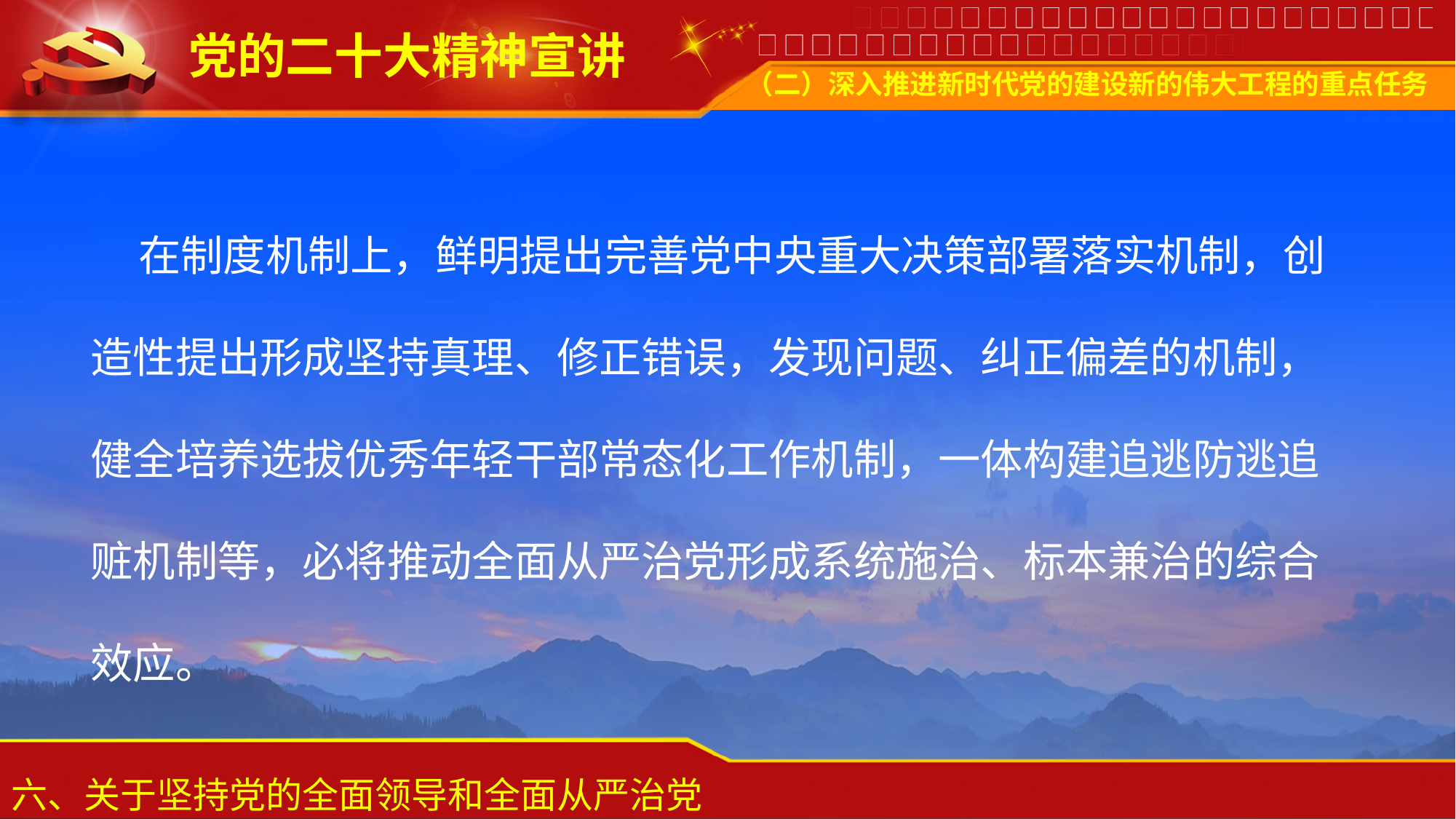

党的二十大精神宣讲
（二）深入推进新时代党的建设新的伟大工程的重点任务
    在制度机制上，鲜明提出完善党中央重大决策部署落实机制，创造性提出形成坚持真理、修正错误，发现问题、纠正偏差的机制，健全培养选拔优秀年轻干部常态化工作机制，一体构建追逃防逃追赃机制等，必将推动全面从严治党形成系统施治、标本兼治的综合效应。
六、关于坚持党的全面领导和全面从严治党